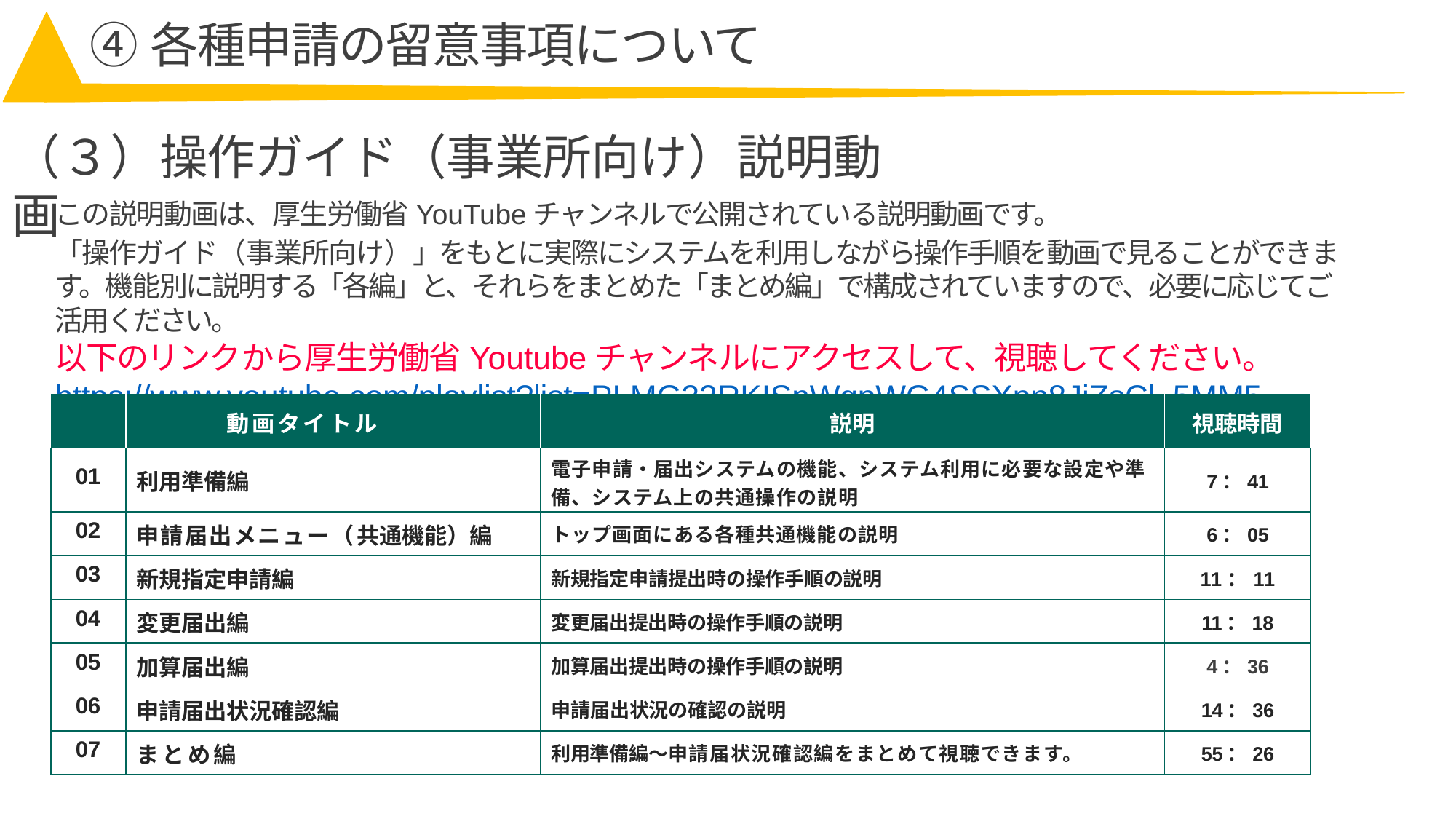

# ④各種申請の留意事項について
（３）操作ガイド（事業所向け）説明動画
この説明動画は、厚生労働省YouTubeチャンネルで公開されている説明動画です。
「操作ガイド（事業所向け）」をもとに実際にシステムを利用しながら操作手順を動画で見ることができます。機能別に説明する「各編」と、それらをまとめた「まとめ編」で構成されていますので、必要に応じてご活用ください。
以下のリンクから厚生労働省Youtubeチャンネルにアクセスして、視聴してください。 https://www.youtube.com/playlist?list=PLMG33RKISnWgpWG4SSXpn8JiZsCl_5MM5
|  | 動画タイトル | 説明 | 視聴時間 |
| --- | --- | --- | --- |
| 01 | 利用準備編 | 電子申請・届出システムの機能、システム利用に必要な設定や準備、システム上の共通操作の説明 | 7：41 |
| 02 | 申請届出メニュー（共通機能）編 | トップ画面にある各種共通機能の説明 | 6：05 |
| 03 | 新規指定申請編 | 新規指定申請提出時の操作手順の説明 | 11：11 |
| 04 | 変更届出編 | 変更届出提出時の操作手順の説明 | 11：18 |
| 05 | 加算届出編 | 加算届出提出時の操作手順の説明 | 4：36 |
| 06 | 申請届出状況確認編 | 申請届出状況の確認の説明 | 14：36 |
| 07 | まとめ編 | 利用準備編～申請届状況確認編をまとめて視聴できます。 | 55：26 |